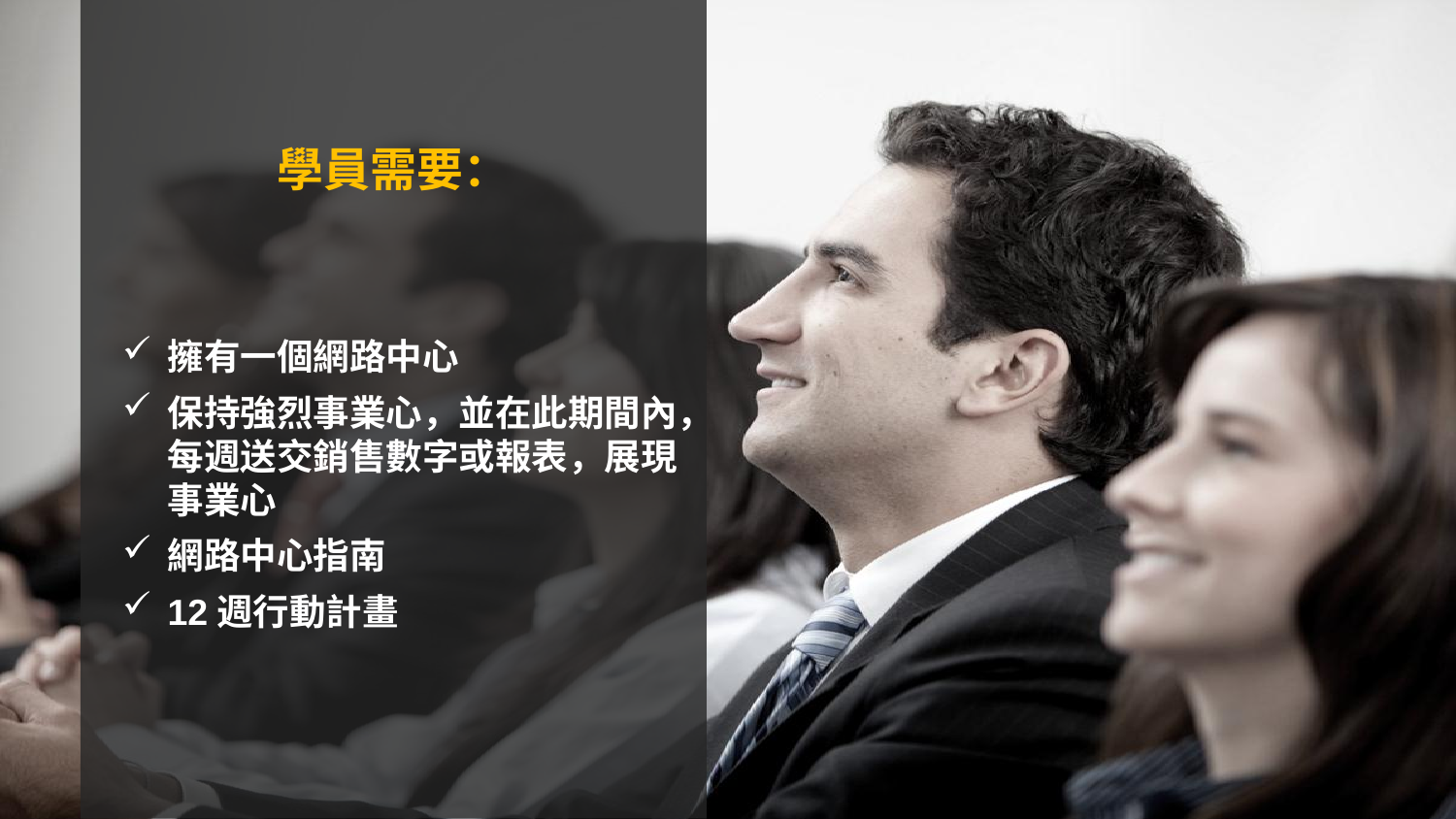

學員需要：

擁有一個網路中心
保持強烈事業心，並在此期間內，每週送交銷售數字或報表，展現事業心
網路中心指南
12週行動計畫